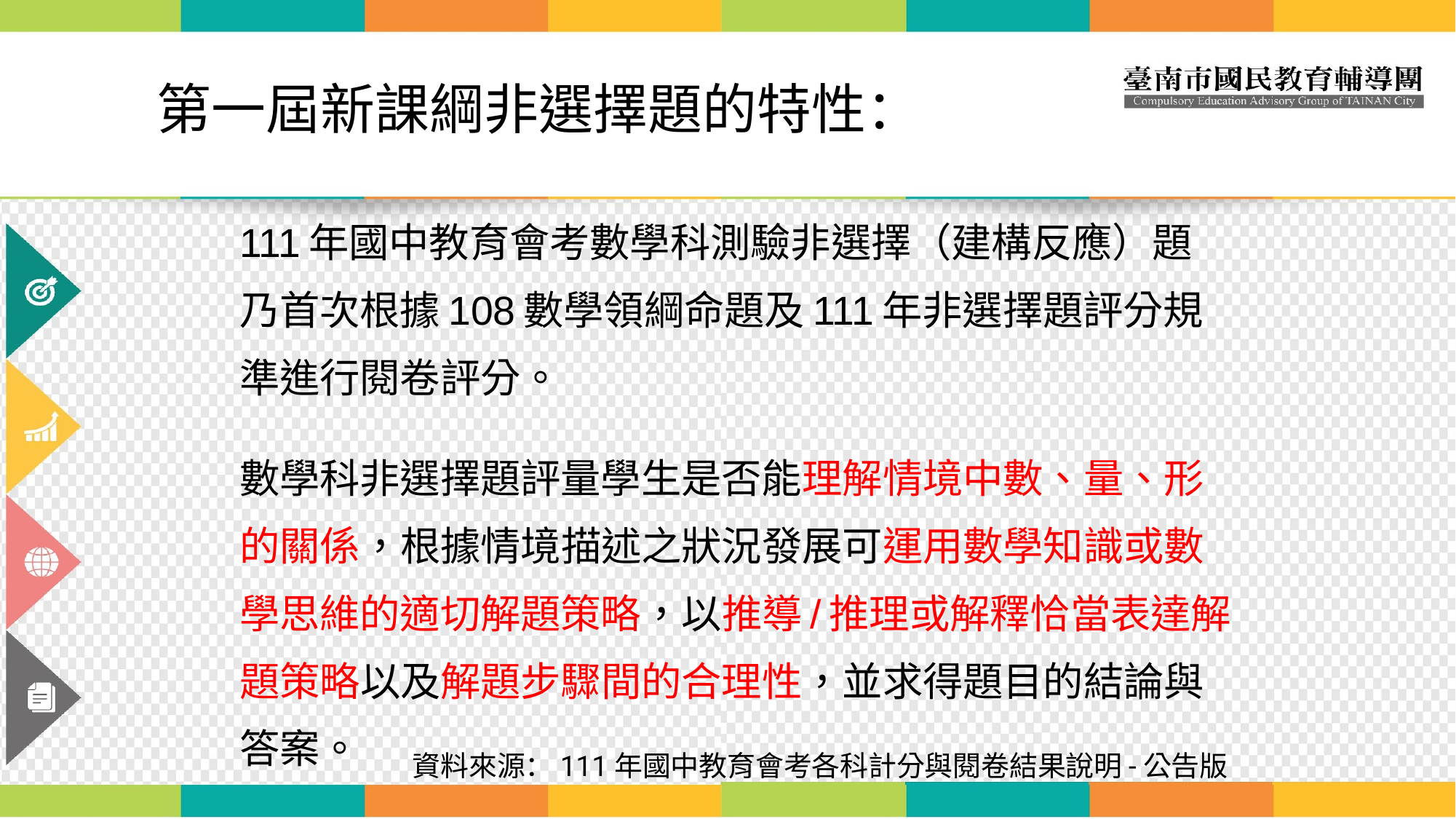

# 第一屆新課綱非選擇題的特性：
111年國中教育會考數學科測驗非選擇（建構反應）題乃首次根據108數學領綱命題及111年非選擇題評分規準進行閱卷評分。
數學科非選擇題評量學生是否能理解情境中數、量、形的關係，根據情境描述之狀況發展可運用數學知識或數學思維的適切解題策略，以推導/推理或解釋恰當表達解題策略以及解題步驟間的合理性，並求得題目的結論與答案。
資料來源：111年國中教育會考各科計分與閱卷結果說明-公告版